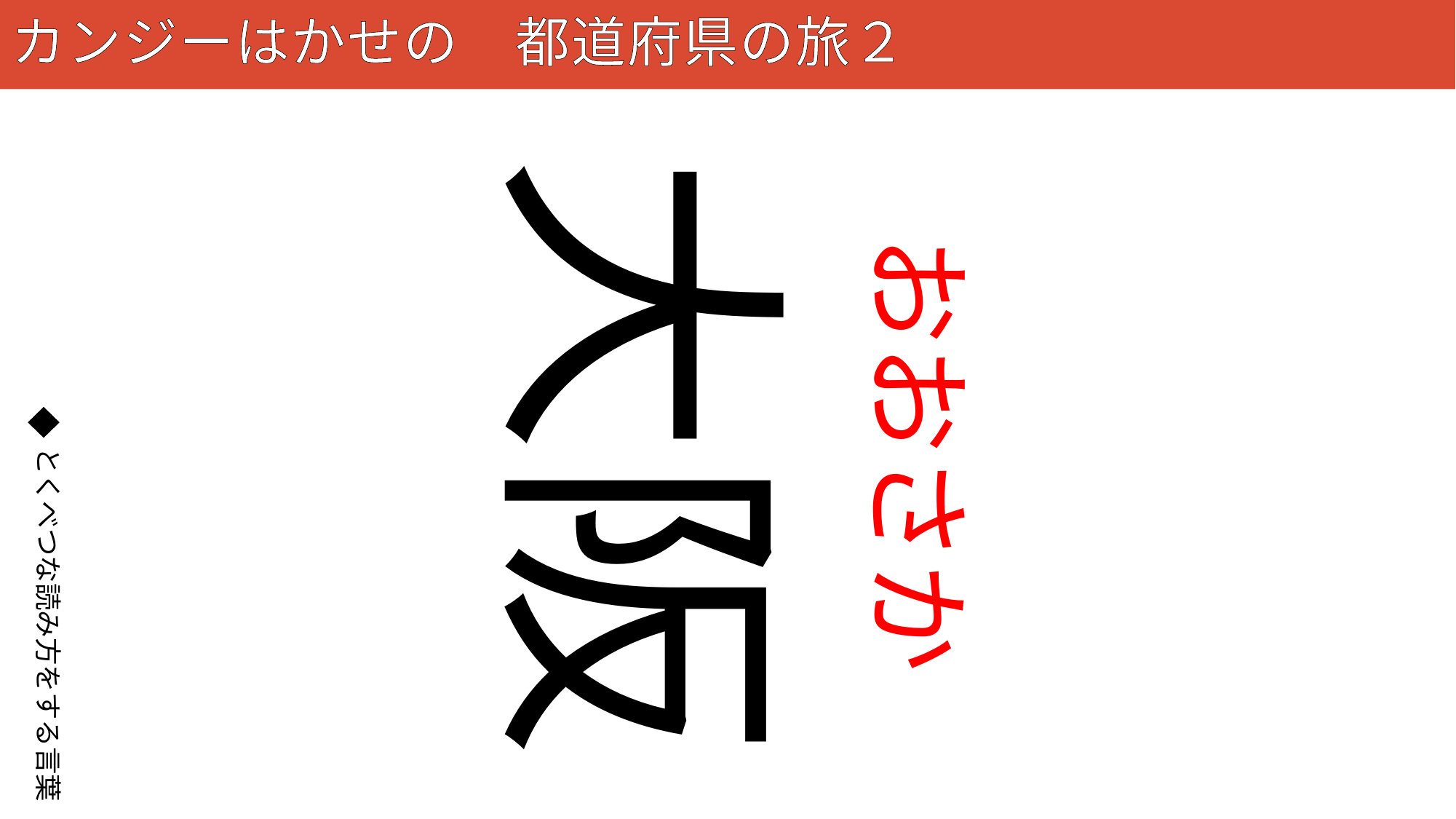

# カンジーはかせの　都道府県の旅２
104
大阪
おおさか

とくべつな読み方をする言葉